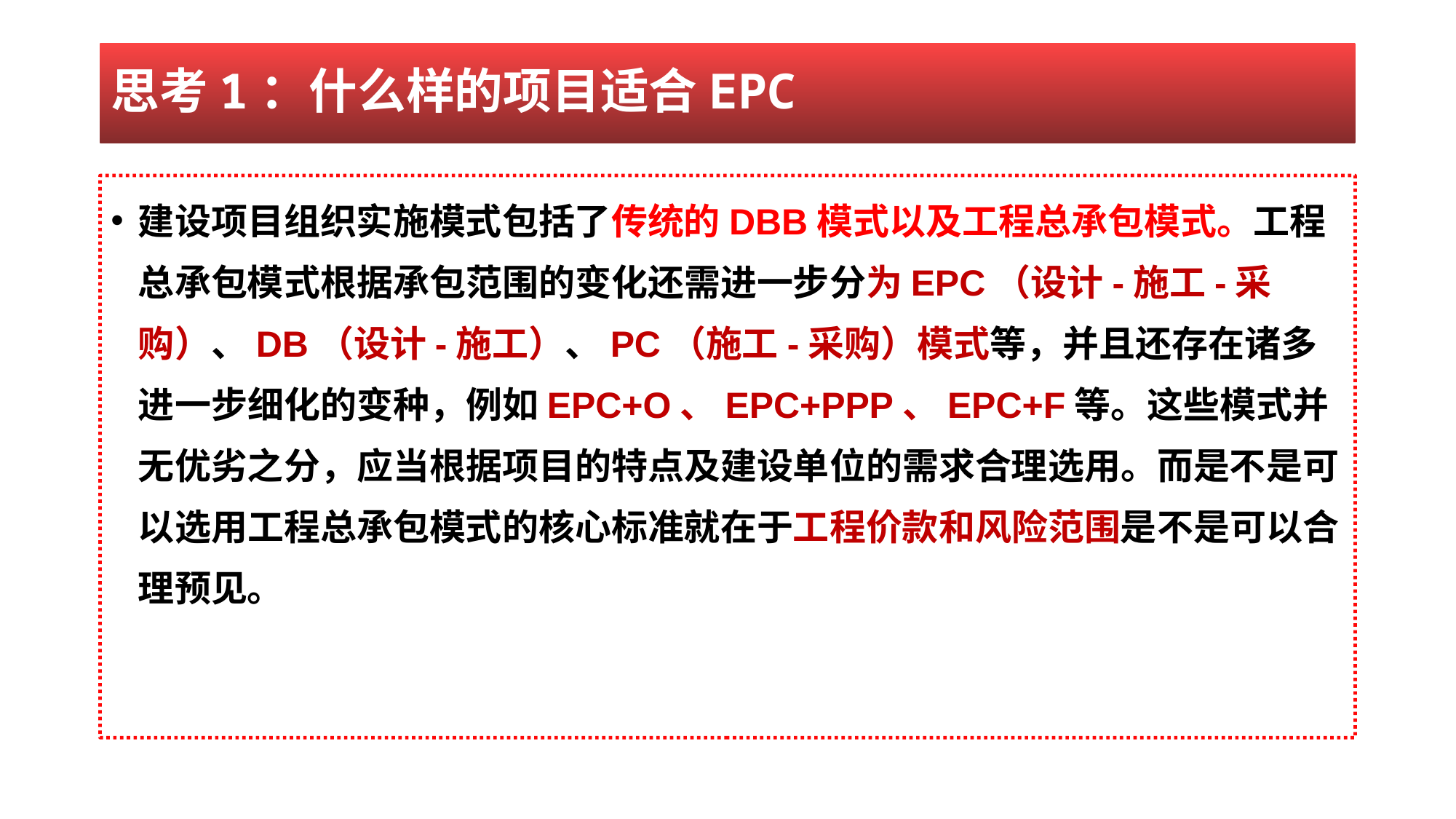

# 思考1：什么样的项目适合EPC
建设项目组织实施模式包括了传统的DBB模式以及工程总承包模式。工程总承包模式根据承包范围的变化还需进一步分为EPC（设计-施工-采购）、DB（设计-施工）、PC（施工-采购）模式等，并且还存在诸多进一步细化的变种，例如EPC+O、EPC+PPP、EPC+F等。这些模式并无优劣之分，应当根据项目的特点及建设单位的需求合理选用。而是不是可以选用工程总承包模式的核心标准就在于工程价款和风险范围是不是可以合理预见。